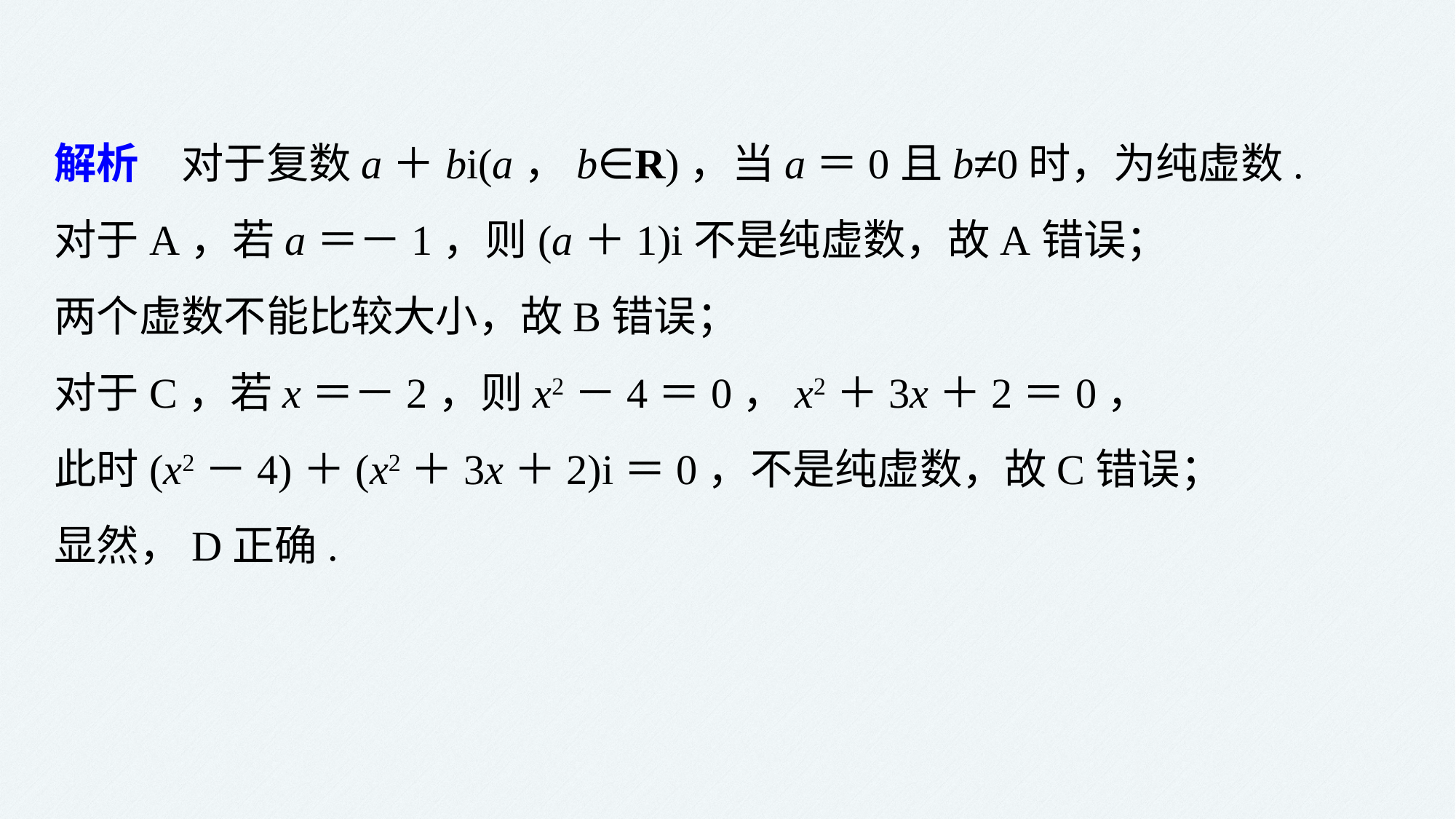

解析　对于复数a＋bi(a，b∈R)，当a＝0且b≠0时，为纯虚数.
对于A，若a＝－1，则(a＋1)i不是纯虚数，故A错误；
两个虚数不能比较大小，故B错误；
对于C，若x＝－2，则x2－4＝0，x2＋3x＋2＝0，
此时(x2－4)＋(x2＋3x＋2)i＝0，不是纯虚数，故C错误；
显然，D正确.